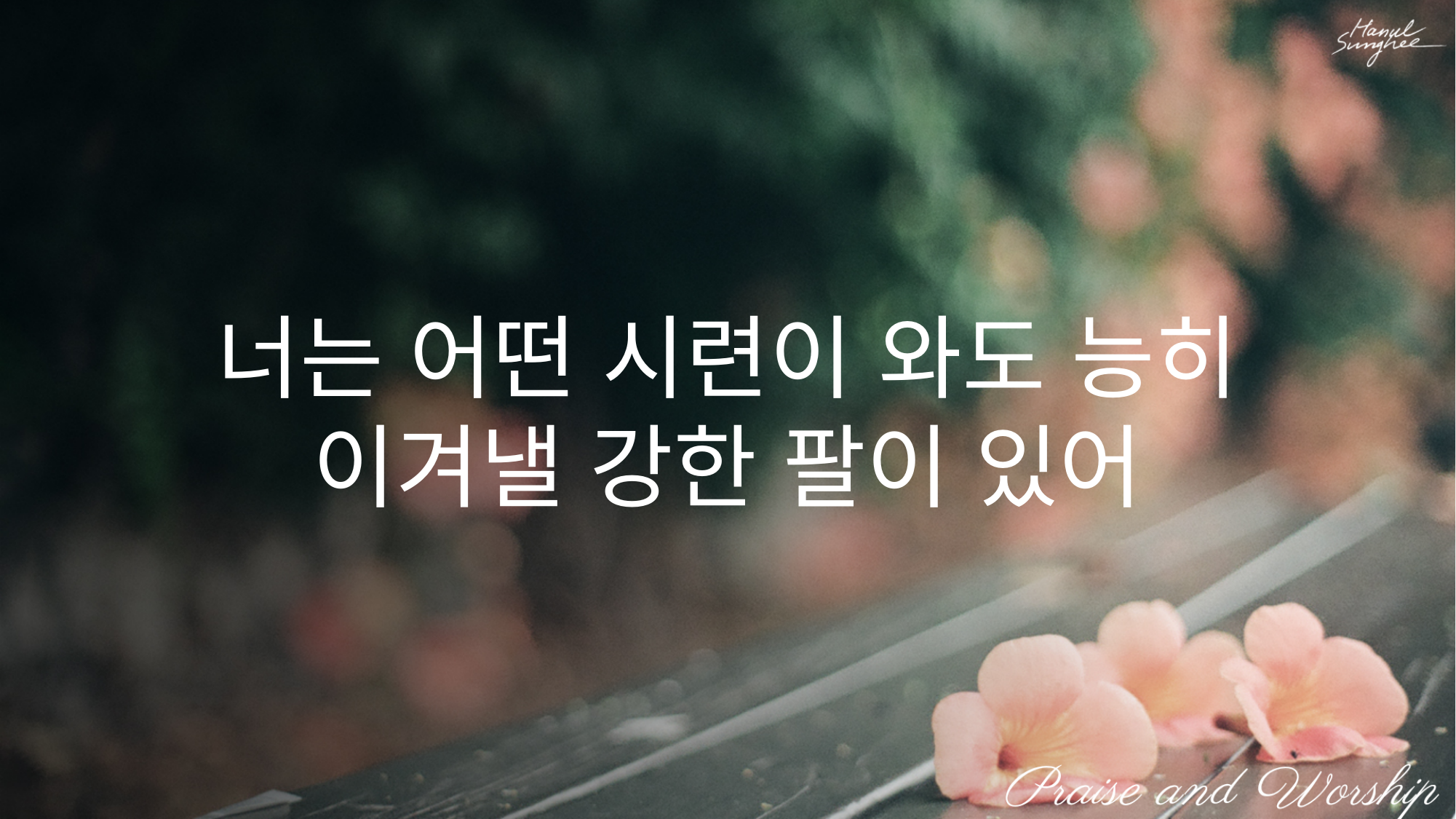

너는 어떤 시련이 와도 능히
이겨낼 강한 팔이 있어